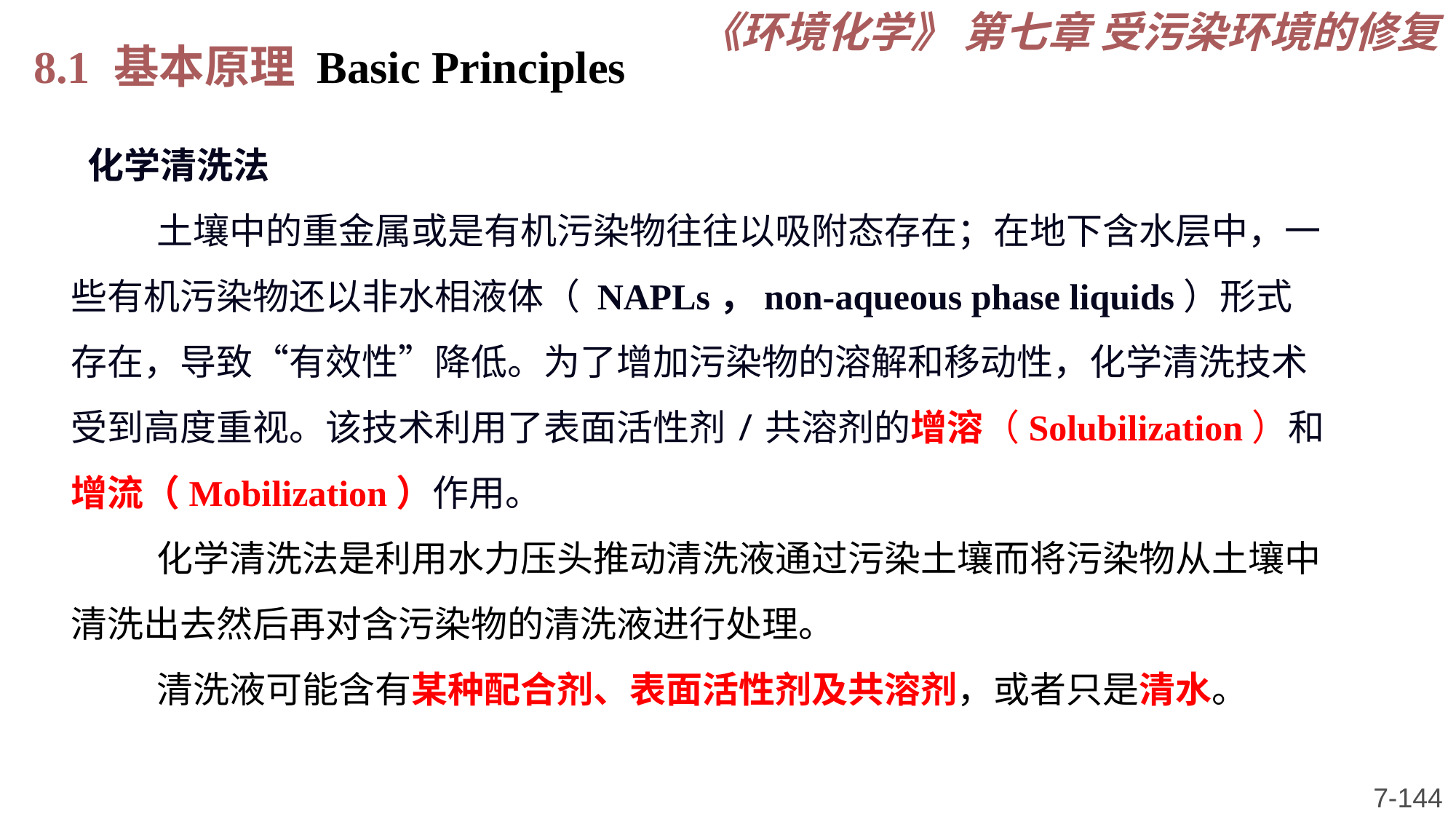

《环境化学》 第七章 受污染环境的修复
8.1 基本原理 Basic Principles

 化学清洗法
土壤中的重金属或是有机污染物往往以吸附态存在；在地下含水层中，一些有机污染物还以非水相液体（ NAPLs，non-aqueous phase liquids）形式存在，导致“有效性”降低。为了增加污染物的溶解和移动性，化学清洗技术受到高度重视。该技术利用了表面活性剂/共溶剂的增溶（Solubilization）和增流（Mobilization）作用。
化学清洗法是利用水力压头推动清洗液通过污染土壤而将污染物从土壤中清洗出去然后再对含污染物的清洗液进行处理。
清洗液可能含有某种配合剂、表面活性剂及共溶剂，或者只是清水。

7-144